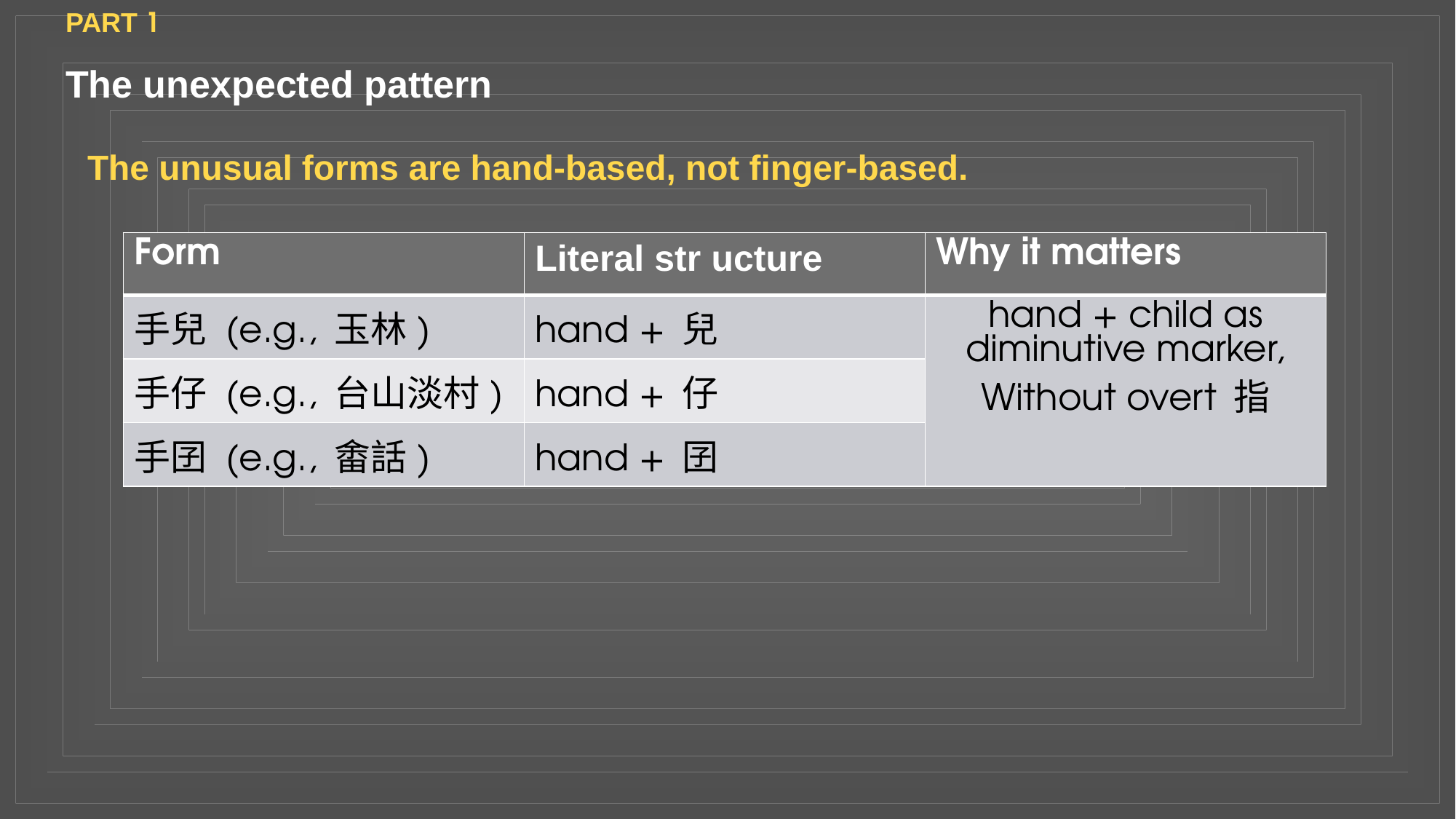

PART 1

The unexpected pattern
The unusual forms are hand-based, not finger-based.
| Form | Literal str ucture | Why it matters |
| --- | --- | --- |
| 手兒 (e.g., 玉林) | hand + 兒 | hand + child as diminutive marker, Without overt 指 |
| 手仔 (e.g., 台山淡村) | hand + 仔 |  |
| 手囝 (e.g., 畬話) | hand + 囝 |  |